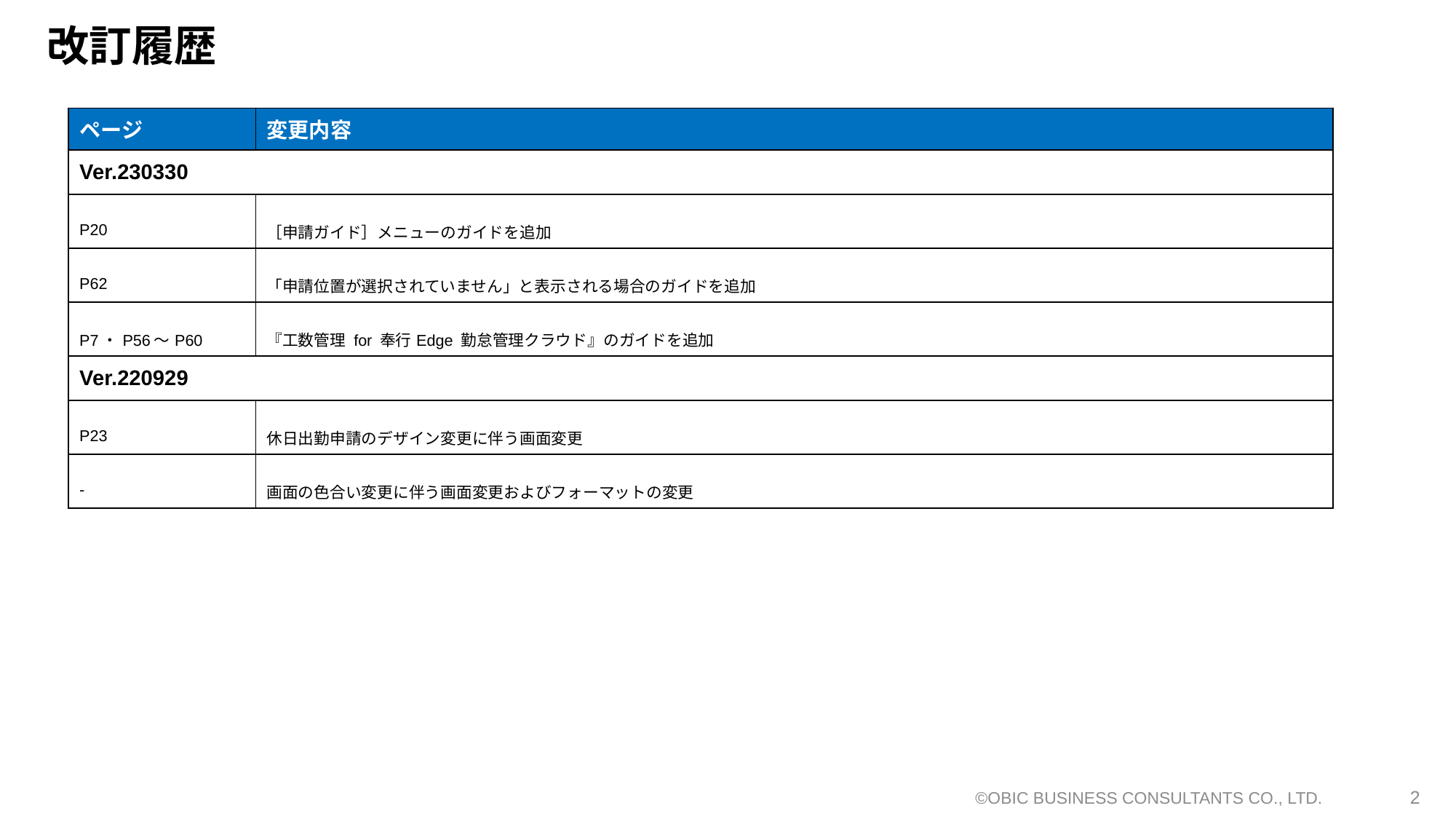

# 改訂履歴

| ページ | 変更内容 |
| --- | --- |
| Ver.230330 |  |
| P20 | ［申請ガイド］メニューのガイドを追加 |
| P62 | 「申請位置が選択されていません」と表示される場合のガイドを追加 |
| P7・P56～P60 | 『工数管理 for 奉行Edge 勤怠管理クラウド』のガイドを追加 |
| Ver.220929 |  |
| P23 | 休日出勤申請のデザイン変更に伴う画面変更 |
| - | 画面の色合い変更に伴う画面変更およびフォーマットの変更 |
©OBIC BUSINESS CONSULTANTS CO., LTD.
2